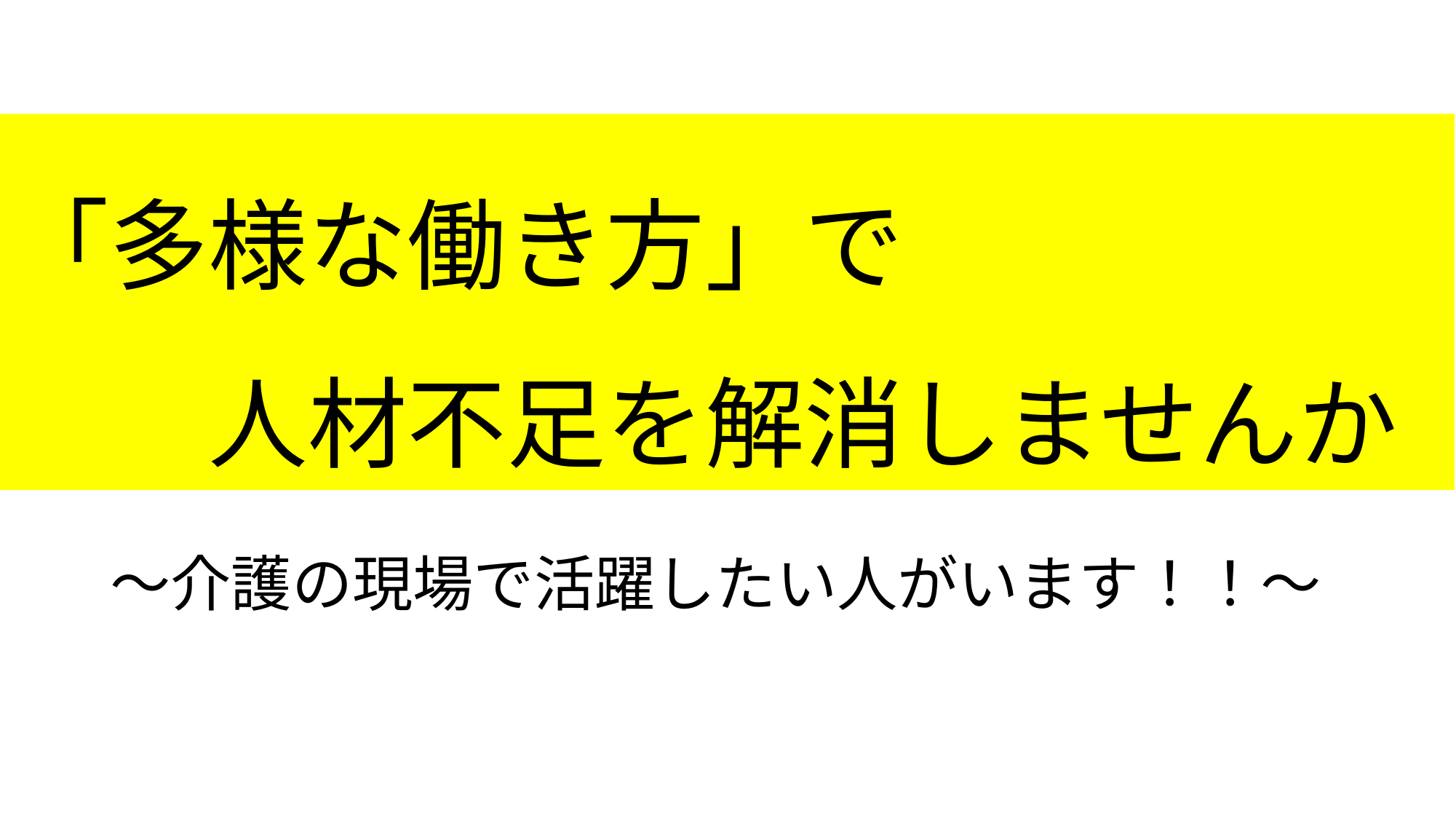

# 「多様な働き方」で 　　人材不足を解消しませんか
～介護の現場で活躍したい人がいます！！～